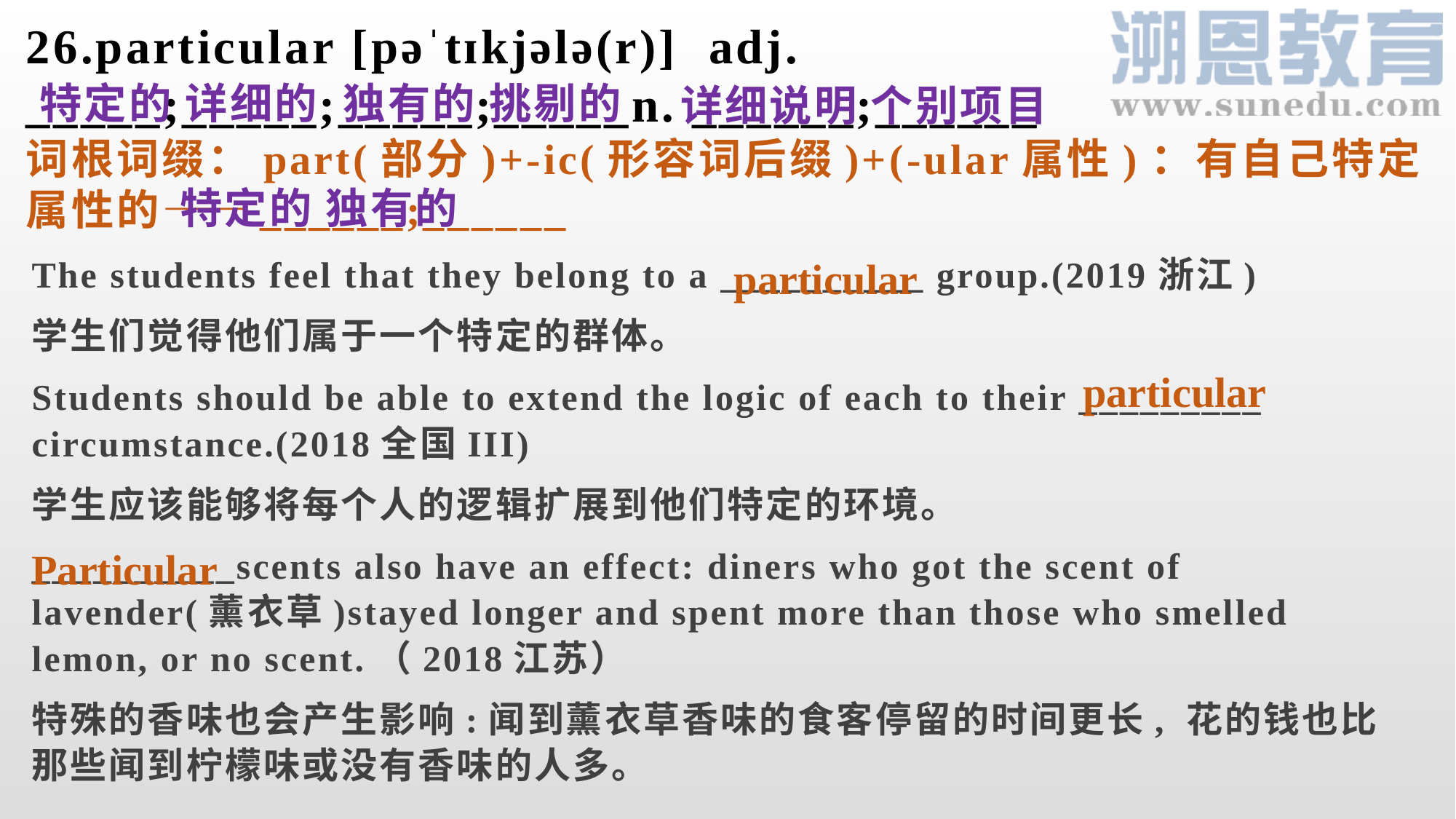

26.particular [pəˈtɪkjələ(r)]  adj. _____;_____;_____;_____n. ______;______
词根词缀：part(部分)+-ic(形容词后缀)+(-ular属性)：有自己特定属性的——______;______
_
  特定的 详细的  独有的 挑剔的
详细说明 个别项目
特定的 独有的
particular
The students feel that they belong to a __________ group.(2019浙江)
学生们觉得他们属于一个特定的群体。
Students should be able to extend the logic of each to their _________ circumstance.(2018全国III)
学生应该能够将每个人的逻辑扩展到他们特定的环境。
__________scents also have an effect: diners who got the scent of lavender(薰衣草)stayed longer and spent more than those who smelled lemon, or no scent.（2018江苏）
特殊的香味也会产生影响:闻到薰衣草香味的食客停留的时间更长, 花的钱也比那些闻到柠檬味或没有香味的人多。
particular
Particular